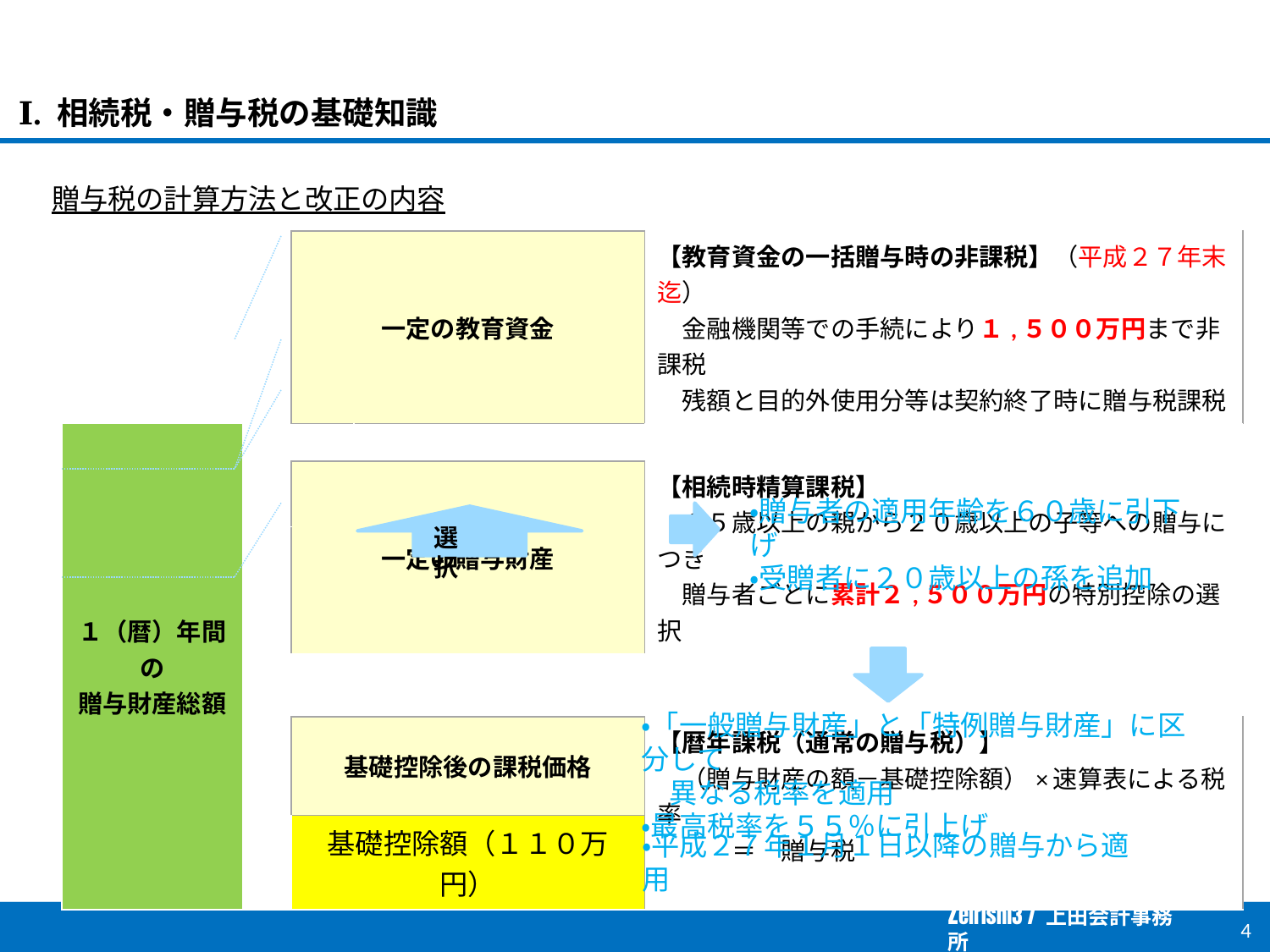

Ⅰ. 相続税・贈与税の基礎知識
贈与税の計算方法と改正の内容
|  |  | 一定の教育資金 |  | 【教育資金の一括贈与時の非課税】（平成２７年末迄） 　金融機関等での手続により１,５００万円まで非課税 　残額と目的外使用分等は契約終了時に贈与税課税 |
| --- | --- | --- | --- | --- |
| １（暦）年間の 贈与財産総額 |  |  |  |  |
|  |  | 一定の贈与財産 |  | 【相続時精算課税】 　６５歳以上の親から２０歳以上の子等への贈与につき　　 　贈与者ごとに累計２,５００万円の特別控除の選択 |
|  |  |  |  |  |
|  |  |  |  |  |
|  |  | 基礎控除後の課税価格 |  | 【暦年課税（通常の贈与税）】 　（贈与財産の額－基礎控除額）×速算表による税率 　　　＝　贈与税 |
|  |  | 基礎控除額（１１０万円） |  |  |
・贈与者の適用年齢を６０歳に引下げ
・受贈者に２０歳以上の孫を追加

選　択

・「一般贈与財産」と「特例贈与財産」に区分して
　異なる税率を適用
・最高税率を５５％に引上げ
・平成２７年１月１日以降の贈与から適用